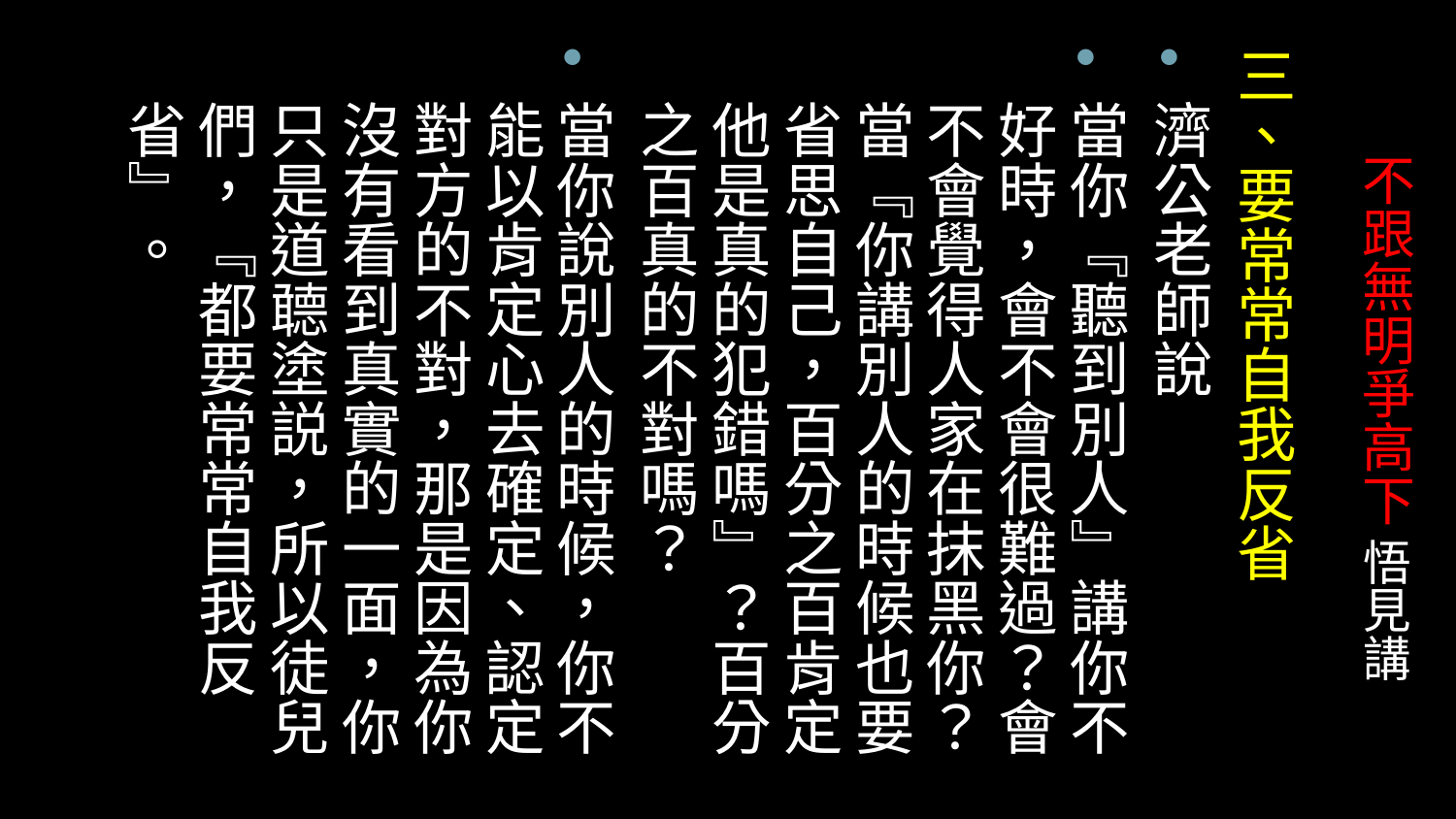

三、要常常自我反省
濟公老師說
當你『聽到別人』講你不好時，會不會很難過？會不會覺得人家在抹黑你？當『你講別人的時候也要省思自己，百分之百肯定他是真的犯錯嗎』？百分之百真的不對嗎？
當你說別人的時候，你不能以肯定心去確定、認定對方的不對，那是因為你沒有看到真實的一面，你只是道聼塗説，所以徒兒們，『都要常常自我反省』。

# 不跟無明爭高下 悟見講